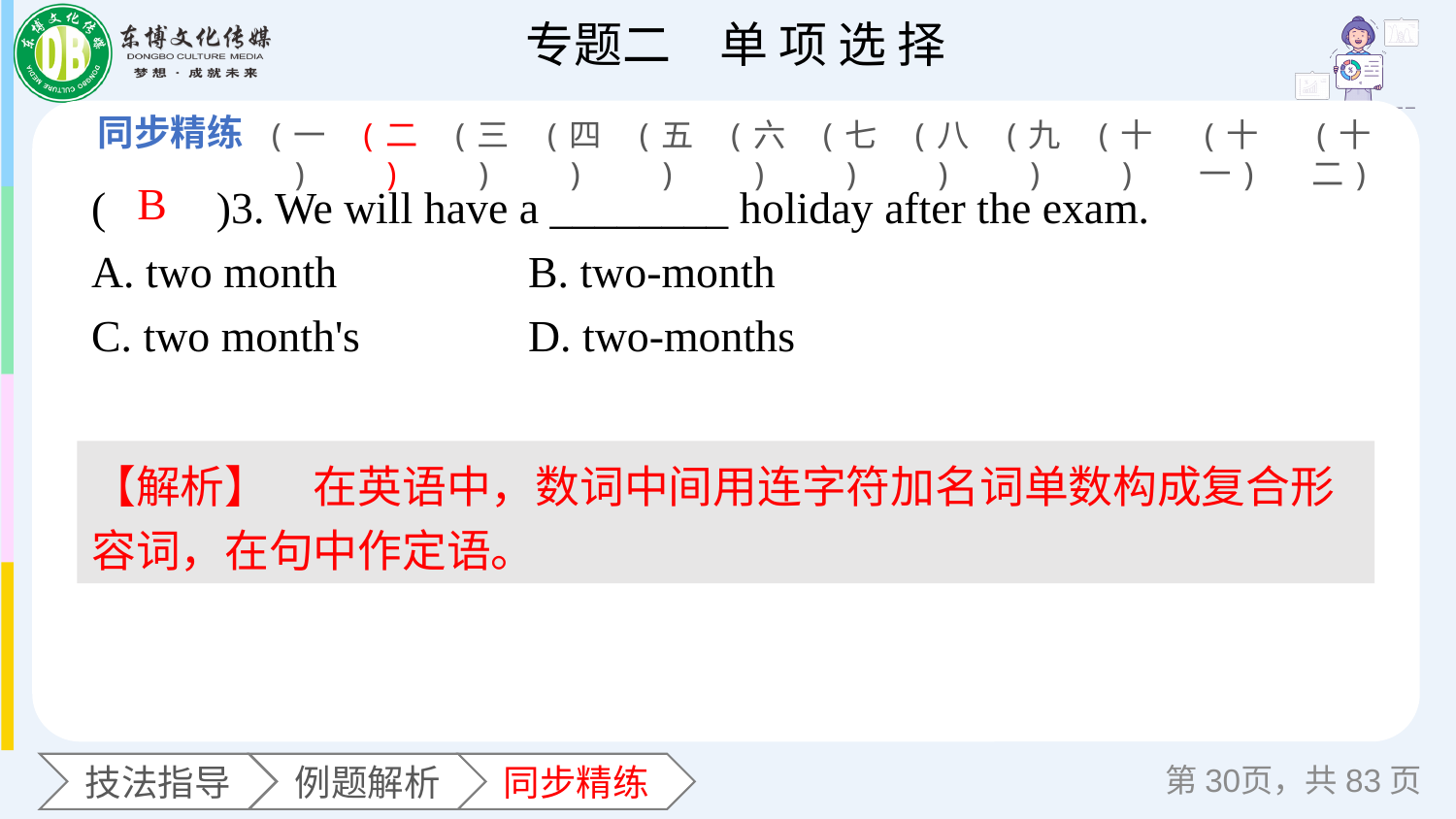

(一)
(二)
(三)
(四)
(五)
(六)
(七)
(八)
(九)
(十)
(十一)
(十二)
(　　)3. We will have a ________ holiday after the exam.
A. two month    		B. two-month
C. two month's    	D. two-months
B
【解析】　在英语中，数词中间用连字符加名词单数构成复合形容词，在句中作定语。
第30页，共83页